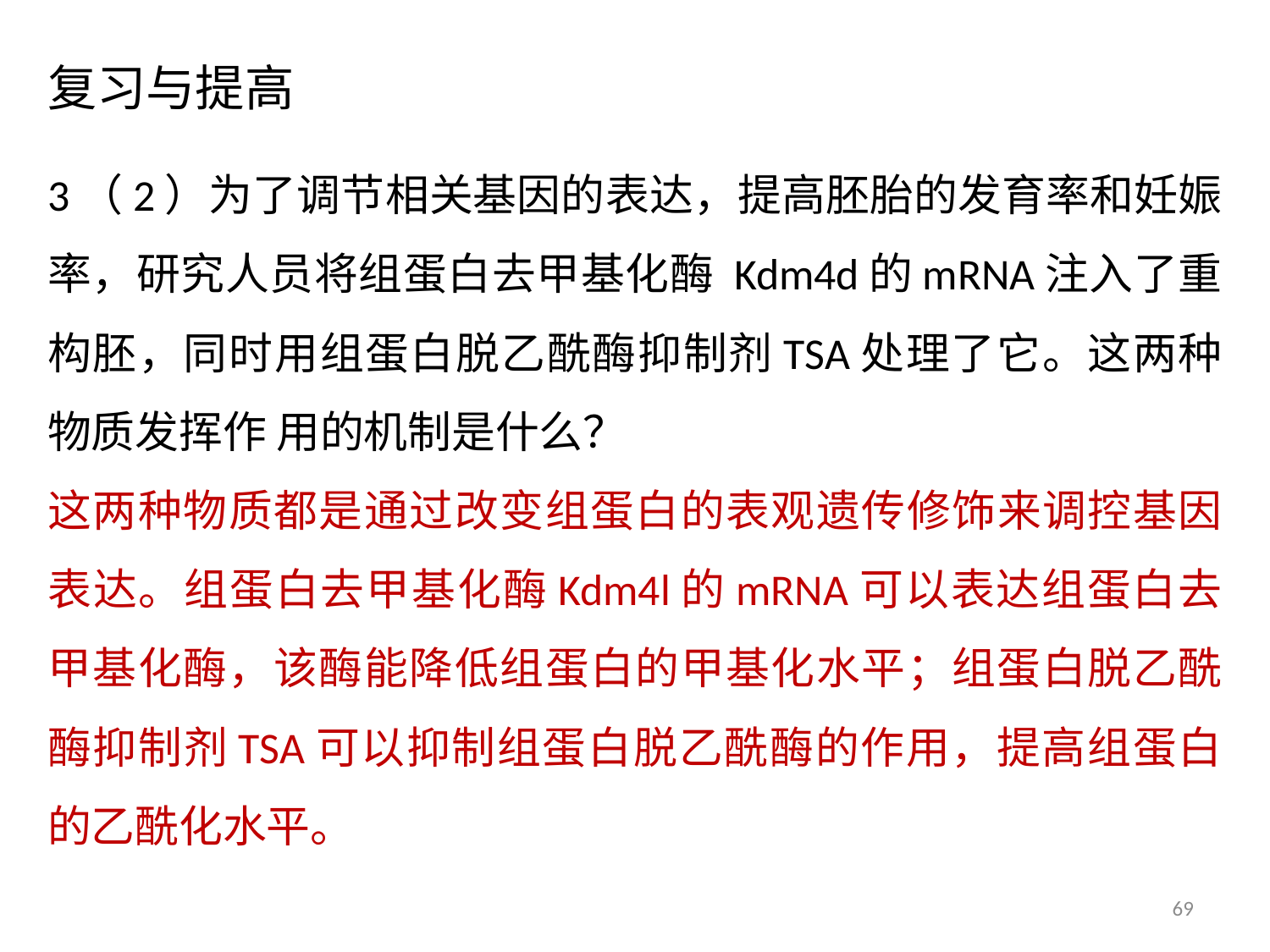

复习与提高
3（2）为了调节相关基因的表达，提高胚胎的发育率和妊娠率，研究人员将组蛋白去甲基化酶 Kdm4d的mRNA注入了重构胚，同时用组蛋白脱乙酰酶抑制剂TSA处理了它。这两种物质发挥作 用的机制是什么？
这两种物质都是通过改变组蛋白的表观遗传修饰来调控基因表达。组蛋白去甲基化酶Kdm4l的mRNA可以表达组蛋白去甲基化酶，该酶能降低组蛋白的甲基化水平；组蛋白脱乙酰酶抑制剂TSA可以抑制组蛋白脱乙酰酶的作用，提高组蛋白的乙酰化水平。
69